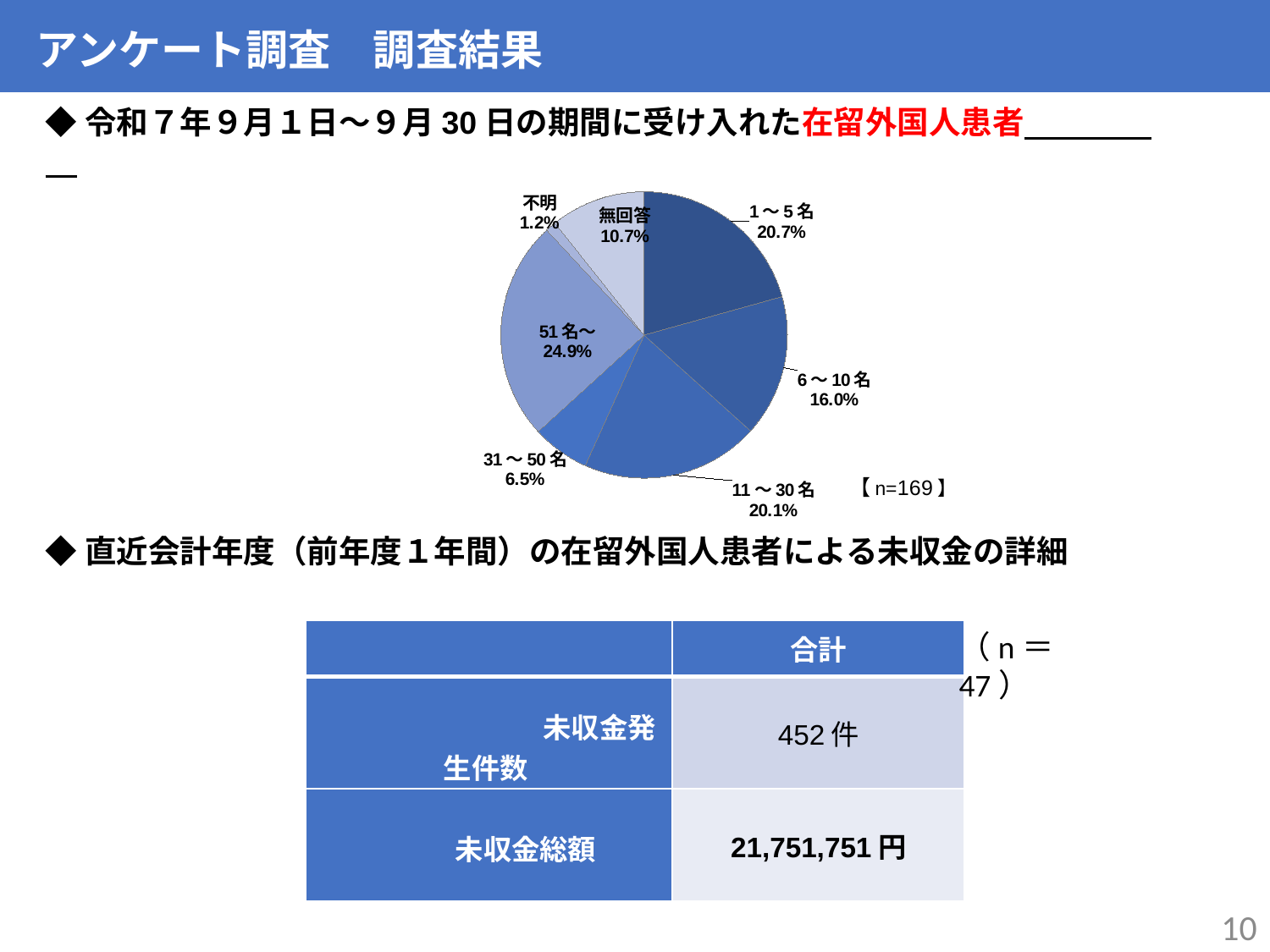

アンケート調査　調査結果
◆令和７年９月１日～９月30日の期間に受け入れた在留外国人患者

### Chart

| Category | 売上高 |
|---|---|
| 1～5名 | 20.7 |
| 6～10名 | 16.0 |
| 11～30名 | 20.1 |
| 31～50名 | 6.5 |
| 51名～ | 24.9 |
| 不明 | 1.2 |
| 無回答 | 10.7 |
◆直近会計年度（前年度１年間）の在留外国人患者による未収金の詳細
|  | 合計 |
| --- | --- |
| 未収金発生件数 | 452件 |
| 未収金総額 | 21,751,751円 |
（n＝47）
10